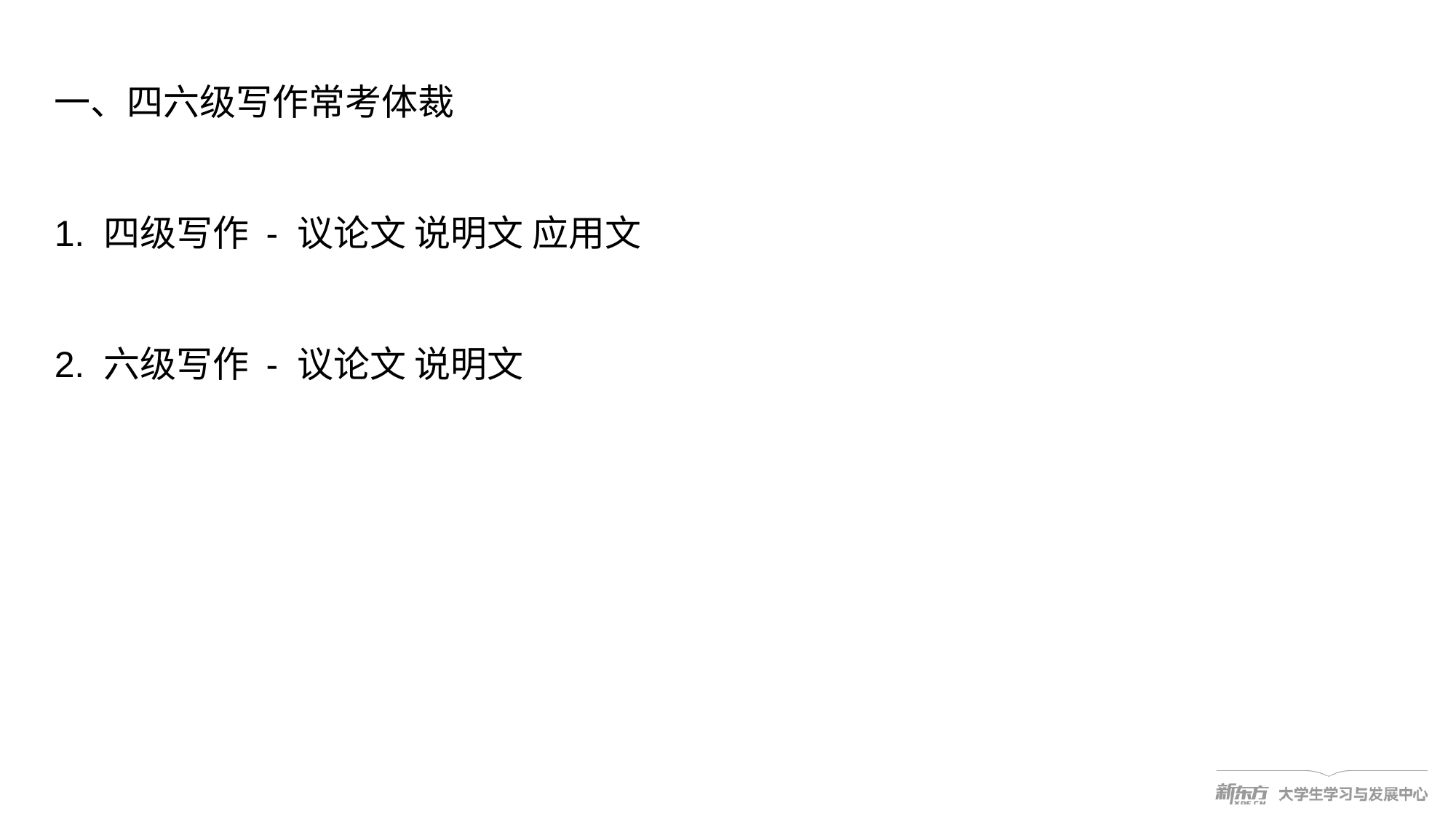

一、四六级写作常考体裁

1. 四级写作 - 议论文 说明文 应用文

2. 六级写作 - 议论文 说明文